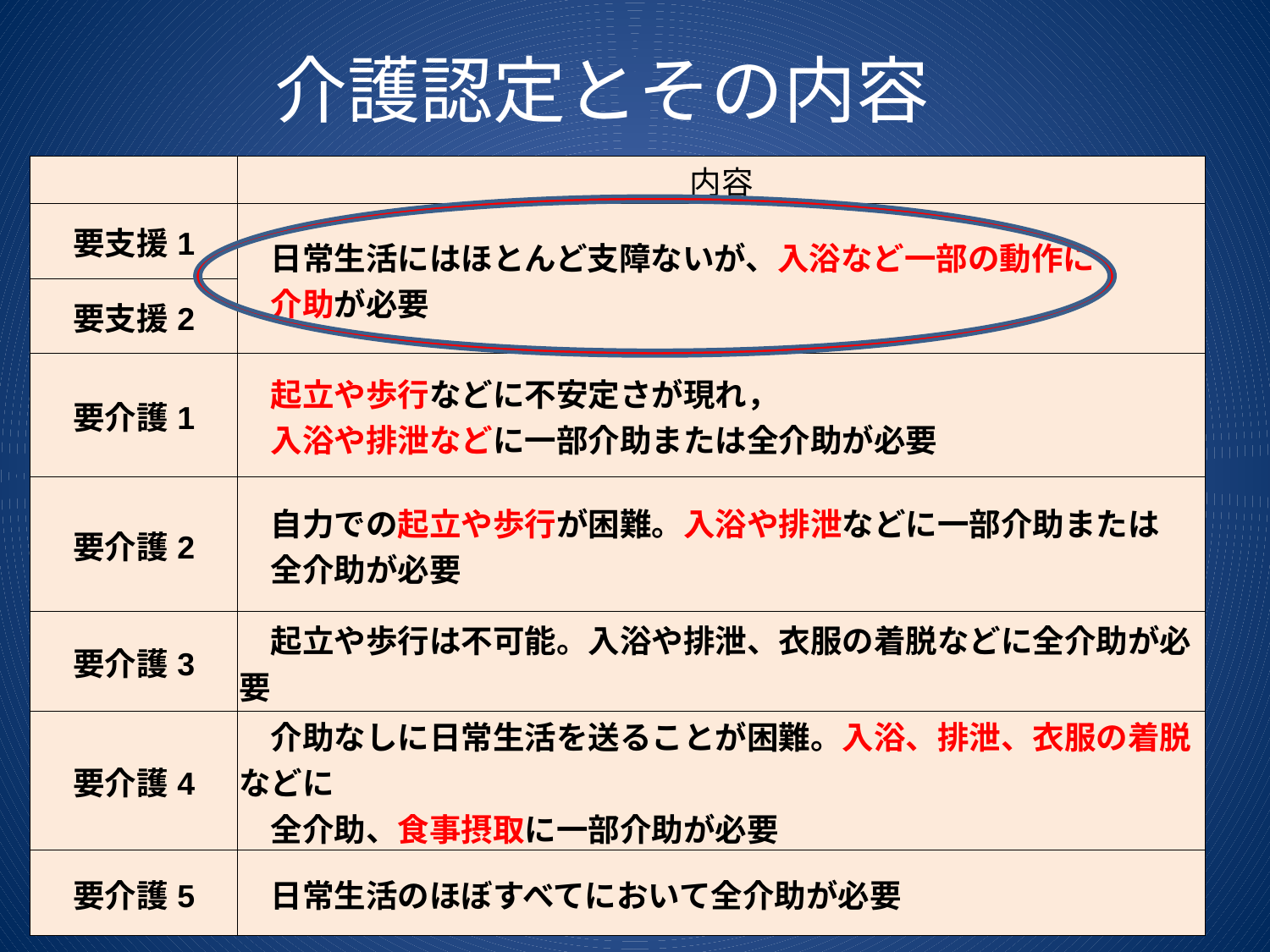

# 介護認定とその内容
|  | 内容 |
| --- | --- |
| 要支援1 | 日常生活にはほとんど支障ないが、入浴など一部の動作に 　介助が必要 |
| 要支援2 |  |
| 要介護1 | 起立や歩行などに不安定さが現れ， 　入浴や排泄などに一部介助または全介助が必要 |
| 要介護2 | 自力での起立や歩行が困難。入浴や排泄などに一部介助または 　全介助が必要 |
| 要介護3 | 起立や歩行は不可能。入浴や排泄、衣服の着脱などに全介助が必要 |
| 要介護4 | 介助なしに日常生活を送ることが困難。入浴、排泄、衣服の着脱などに 　全介助、食事摂取に一部介助が必要 |
| 要介護5 | 日常生活のほぼすべてにおいて全介助が必要 |